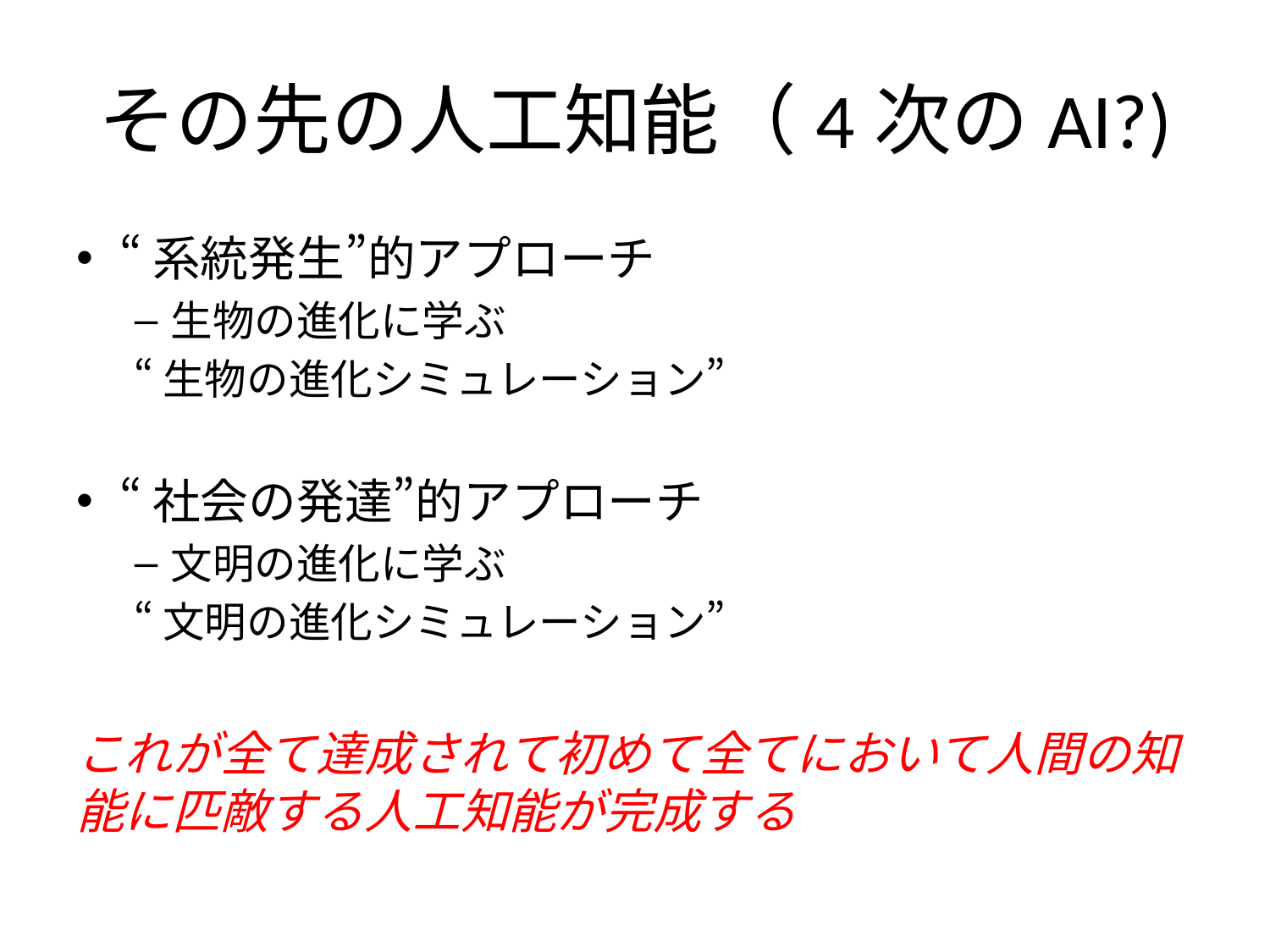

# その先の人工知能（4次のAI?)
“系統発生”的アプローチ
生物の進化に学ぶ
“生物の進化シミュレーション”

“社会の発達”的アプローチ
文明の進化に学ぶ
“文明の進化シミュレーション”

これが全て達成されて初めて全てにおいて人間の知能に匹敵する人工知能が完成する